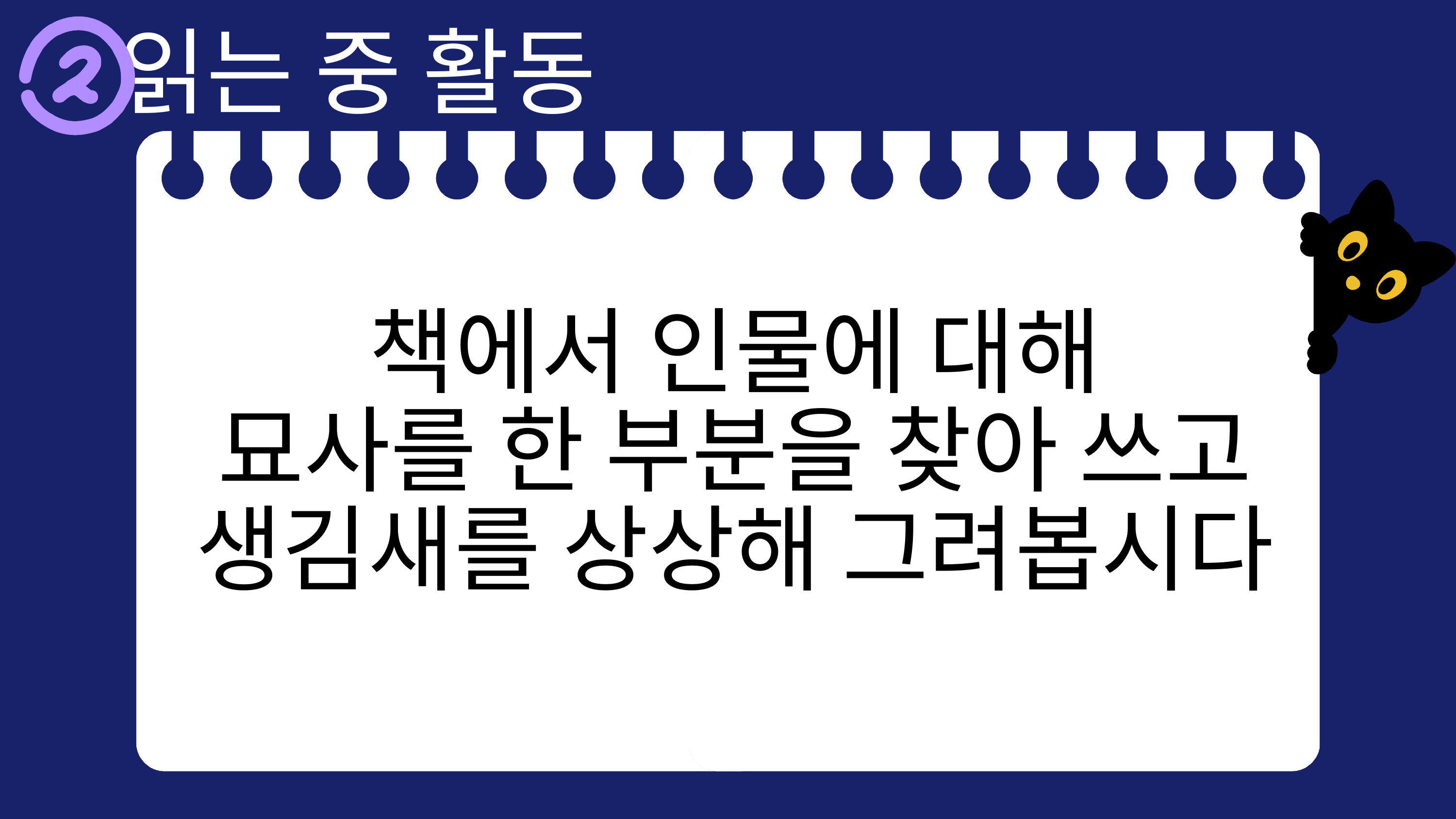

읽는 중 활동

책에서 인물에 대해
묘사를 한 부분을 찾아 쓰고
생김새를 상상해 그려봅시다